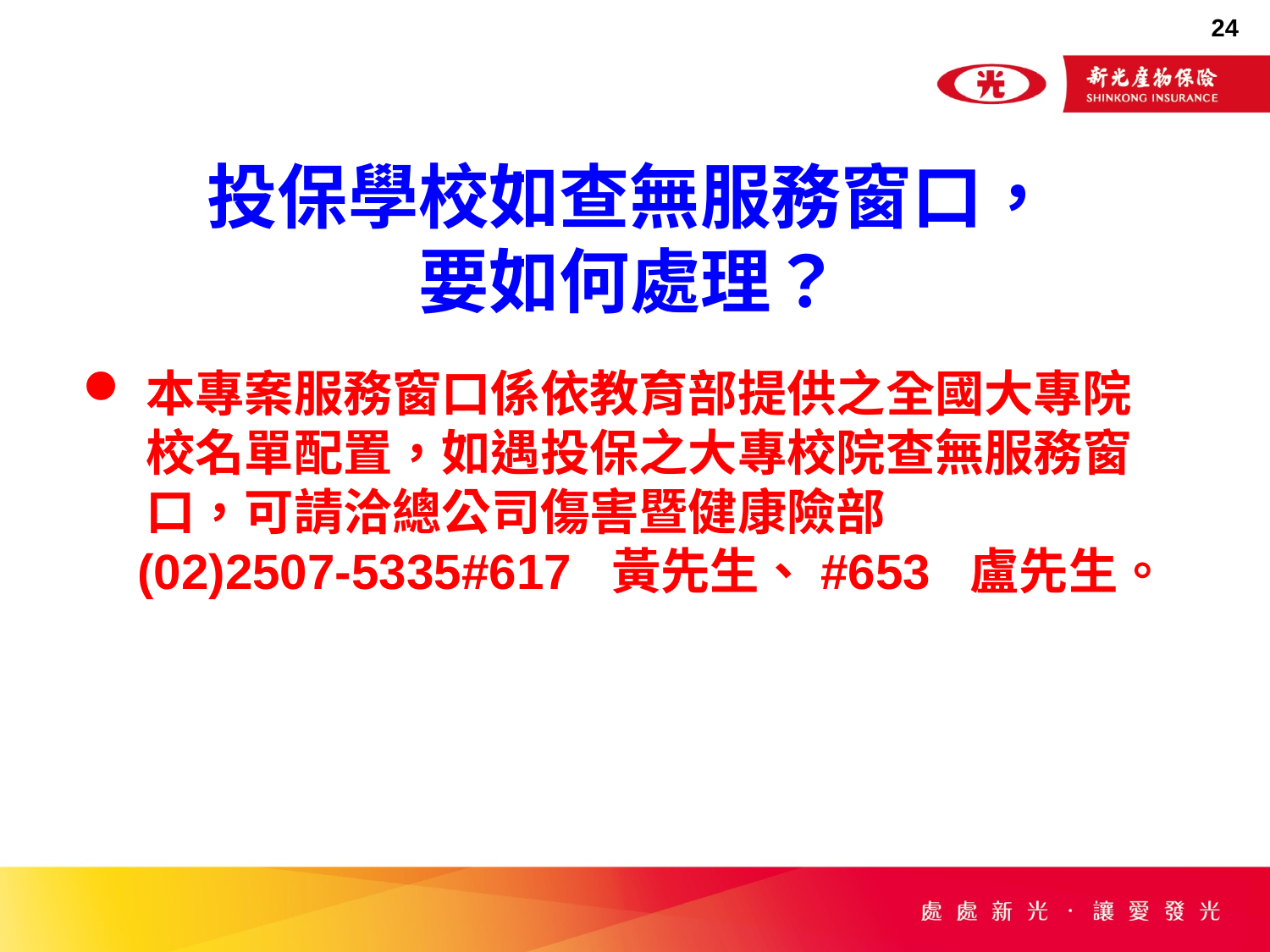

投保學校如查無服務窗口，
要如何處理？
本專案服務窗口係依教育部提供之全國大專院校名單配置，如遇投保之大專校院查無服務窗口，可請洽總公司傷害暨健康險部
    (02)2507-5335#617  黃先生、#653  盧先生。